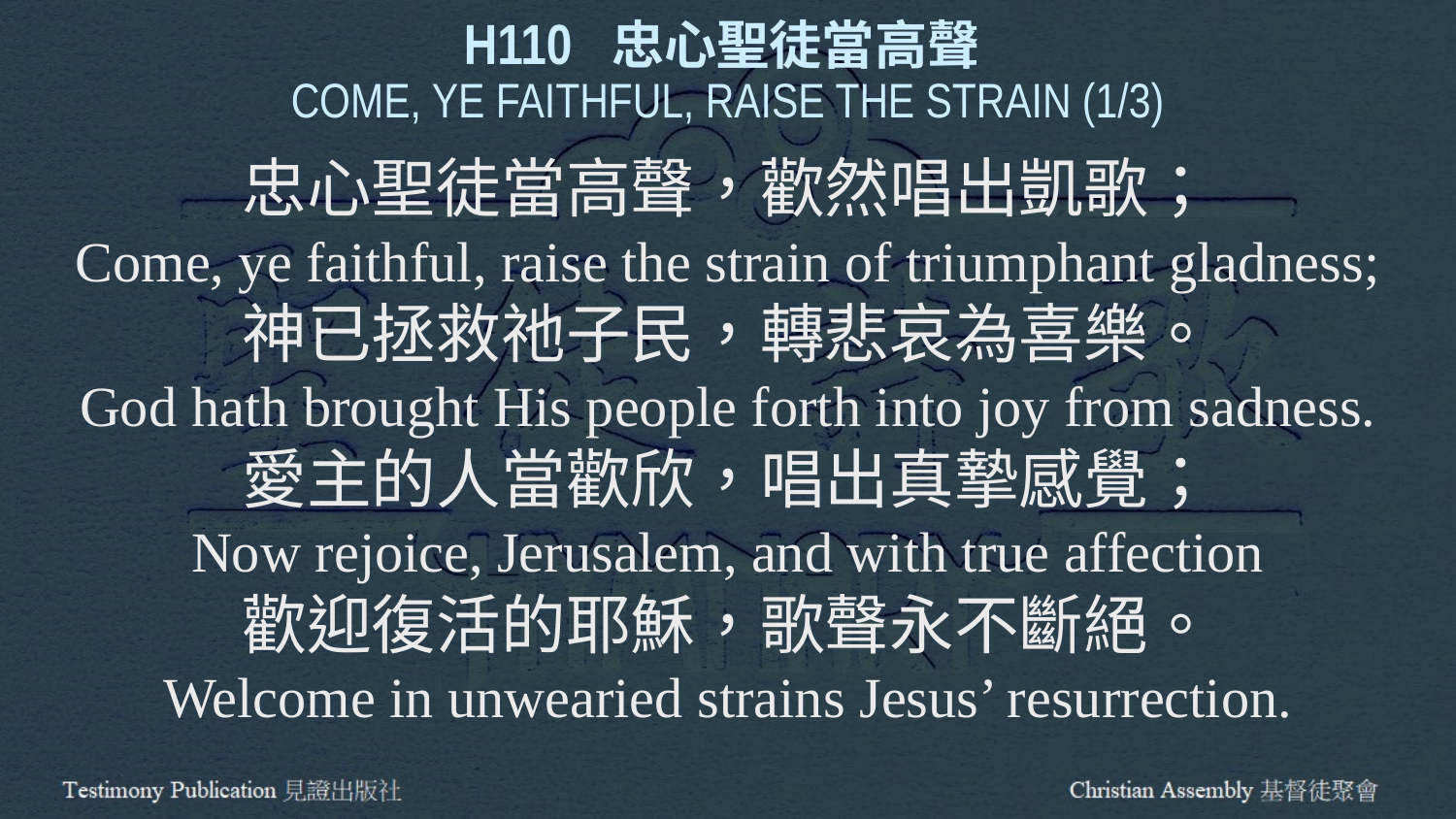

H110  忠心聖徒當高聲
COME, YE FAITHFUL, RAISE THE STRAIN (1/3)
忠心聖徒當高聲，歡然唱出凱歌；
Come, ye faithful, raise the strain of triumphant gladness;
神已拯救祂子民，轉悲哀為喜樂。
God hath brought His people forth into joy from sadness.
愛主的人當歡欣，唱出真摯感覺；
Now rejoice, Jerusalem, and with true affection
歡迎復活的耶穌，歌聲永不斷絕。
Welcome in unwearied strains Jesus’ resurrection.